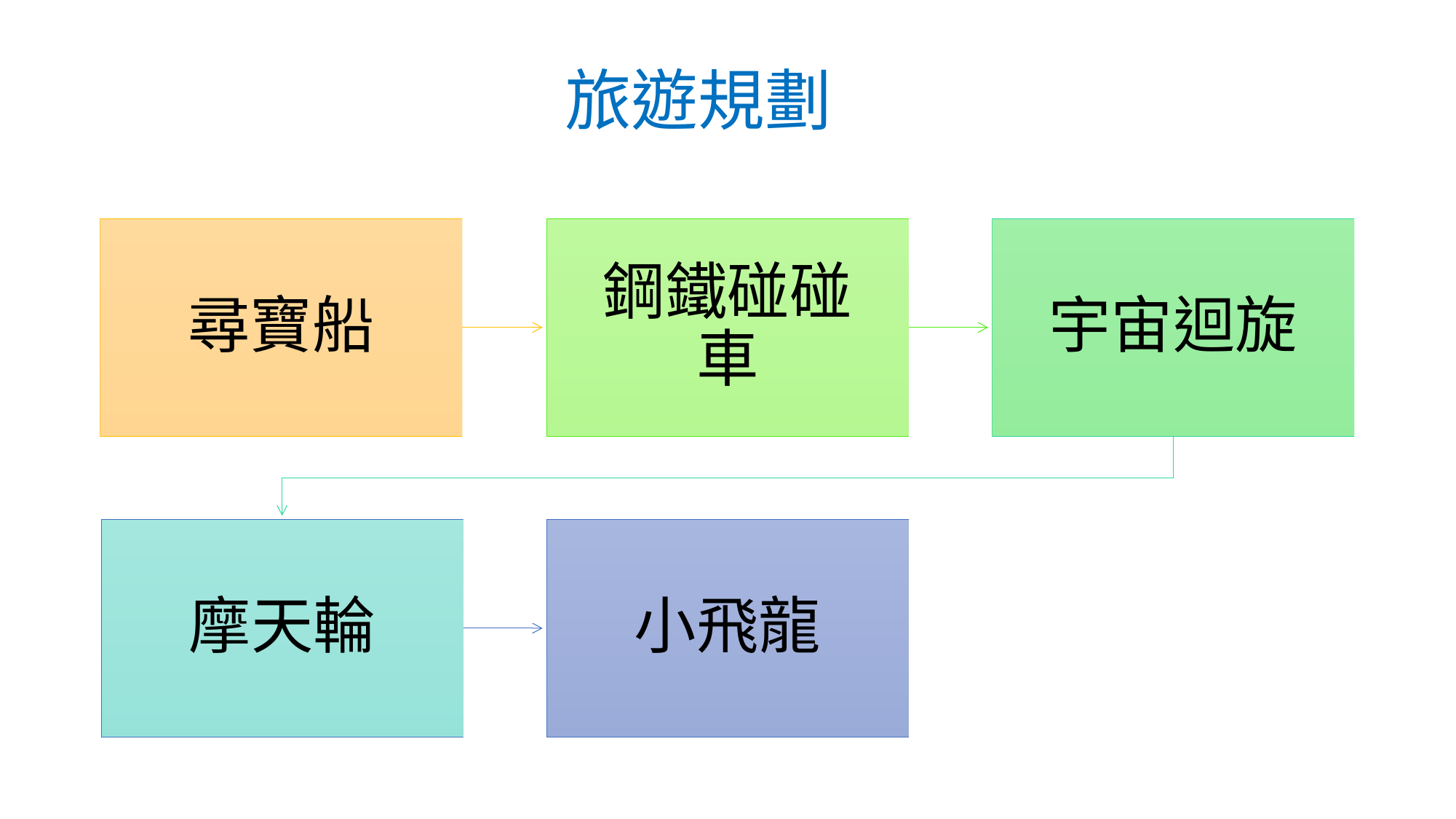

# 旅遊規劃

尋寶船

鋼鐵碰碰車

宇宙迴旋

摩天輪
小飛龍